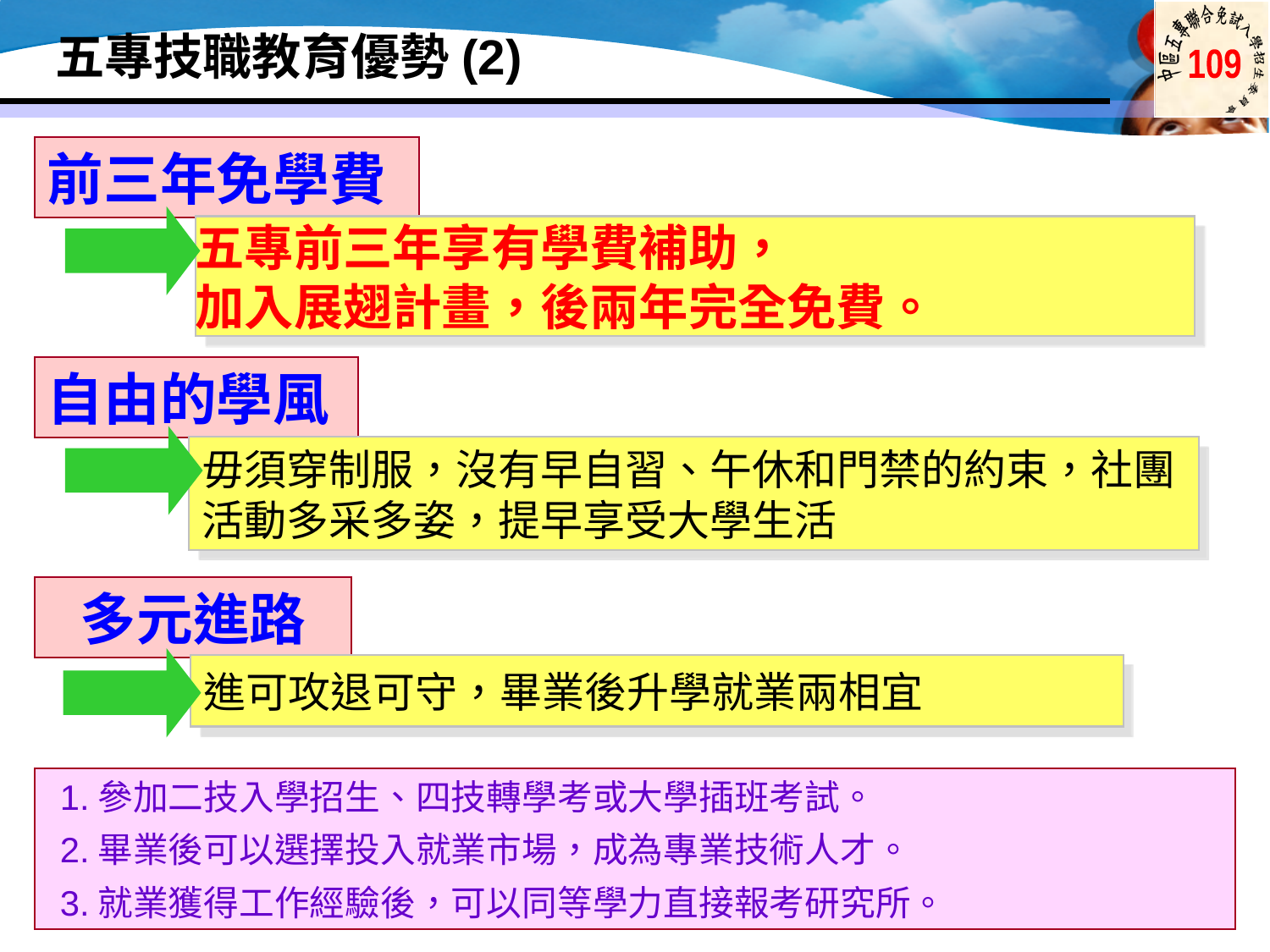

# 五專技職教育優勢(2)
前三年免學費

五專前三年享有學費補助，
加入展翅計畫，後兩年完全免費。
自由的學風

毋須穿制服，沒有早自習、午休和門禁的約束，社團活動多采多姿，提早享受大學生活
多元進路

進可攻退可守，畢業後升學就業兩相宜
1.參加二技入學招生、四技轉學考或大學插班考試。
2.畢業後可以選擇投入就業市場，成為專業技術人才。
3.就業獲得工作經驗後，可以同等學力直接報考研究所。